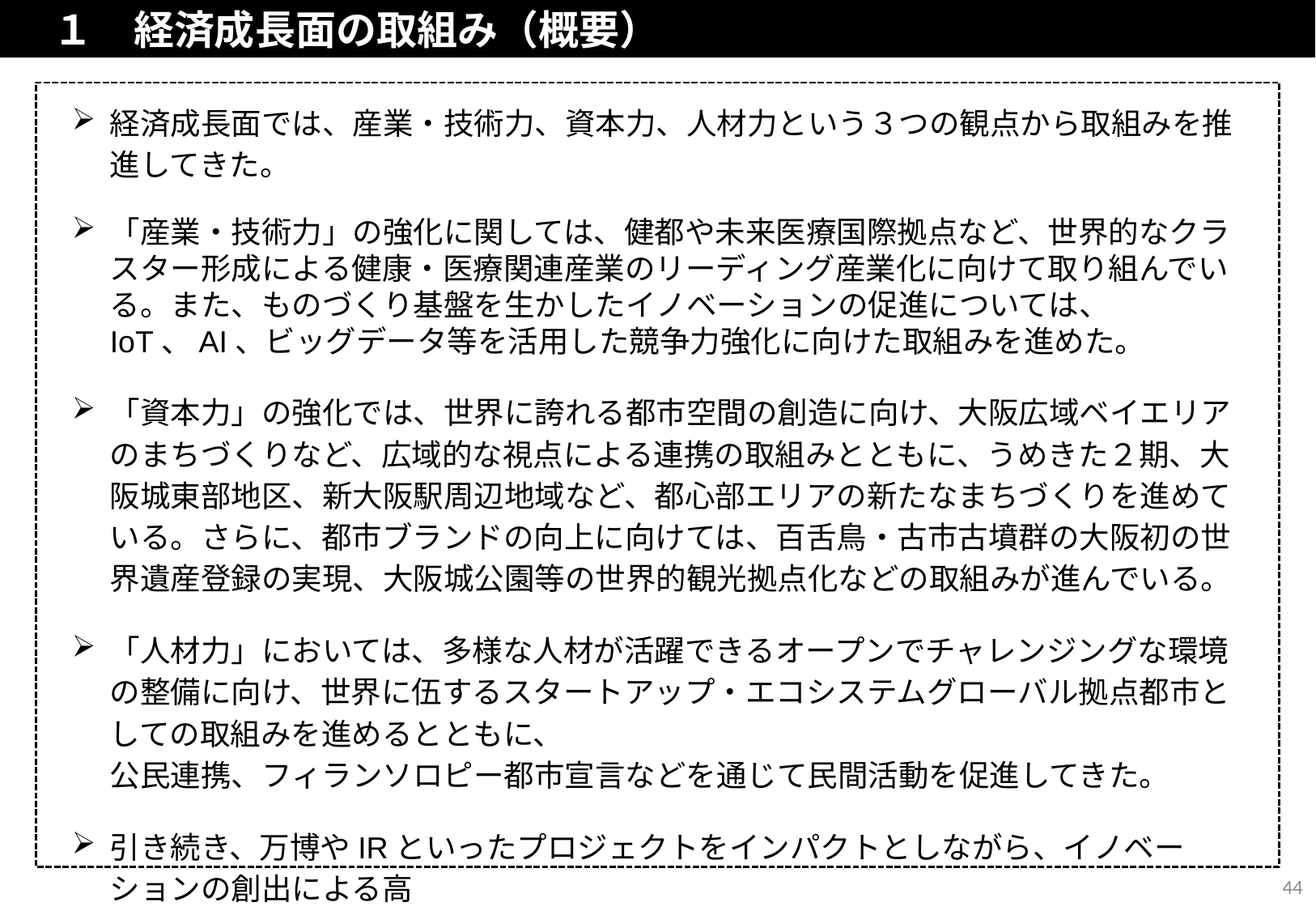

# １　経済成長面の取組み（概要）

経済成長面では、産業・技術力、資本力、人材力という３つの観点から取組みを推進してきた。
「産業・技術力」の強化に関しては、健都や未来医療国際拠点など、世界的なクラスター形成による健康・医療関連産業のリーディング産業化に向けて取り組んでいる。また、ものづくり基盤を生かしたイノベーションの促進については、 IoT、AI、ビッグデータ等を活用した競争力強化に向けた取組みを進めた。
「資本力」の強化では、世界に誇れる都市空間の創造に向け、大阪広域ベイエリアのまちづくりなど、広域的な視点による連携の取組みとともに、うめきた２期、大阪城東部地区、新大阪駅周辺地域など、都心部エリアの新たなまちづくりを進めている。さらに、都市ブランドの向上に向けては、百舌鳥・古市古墳群の大阪初の世界遺産登録の実現、大阪城公園等の世界的観光拠点化などの取組みが進んでいる。
「人材力」においては、多様な人材が活躍できるオープンでチャレンジングな環境の整備に向け、世界に伍するスタートアップ・エコシステムグローバル拠点都市としての取組みを進めるとともに、
公民連携、フィランソロピー都市宣言などを通じて民間活動を促進してきた。
引き続き、万博やIRといったプロジェクトをインパクトとしながら、イノベーションの創出による高
付加価値化や都市ブランドの確立、多様な人材が活躍できるチャレンジングな環境づくりを通じて、グローバルな競争力を高めていく。

44